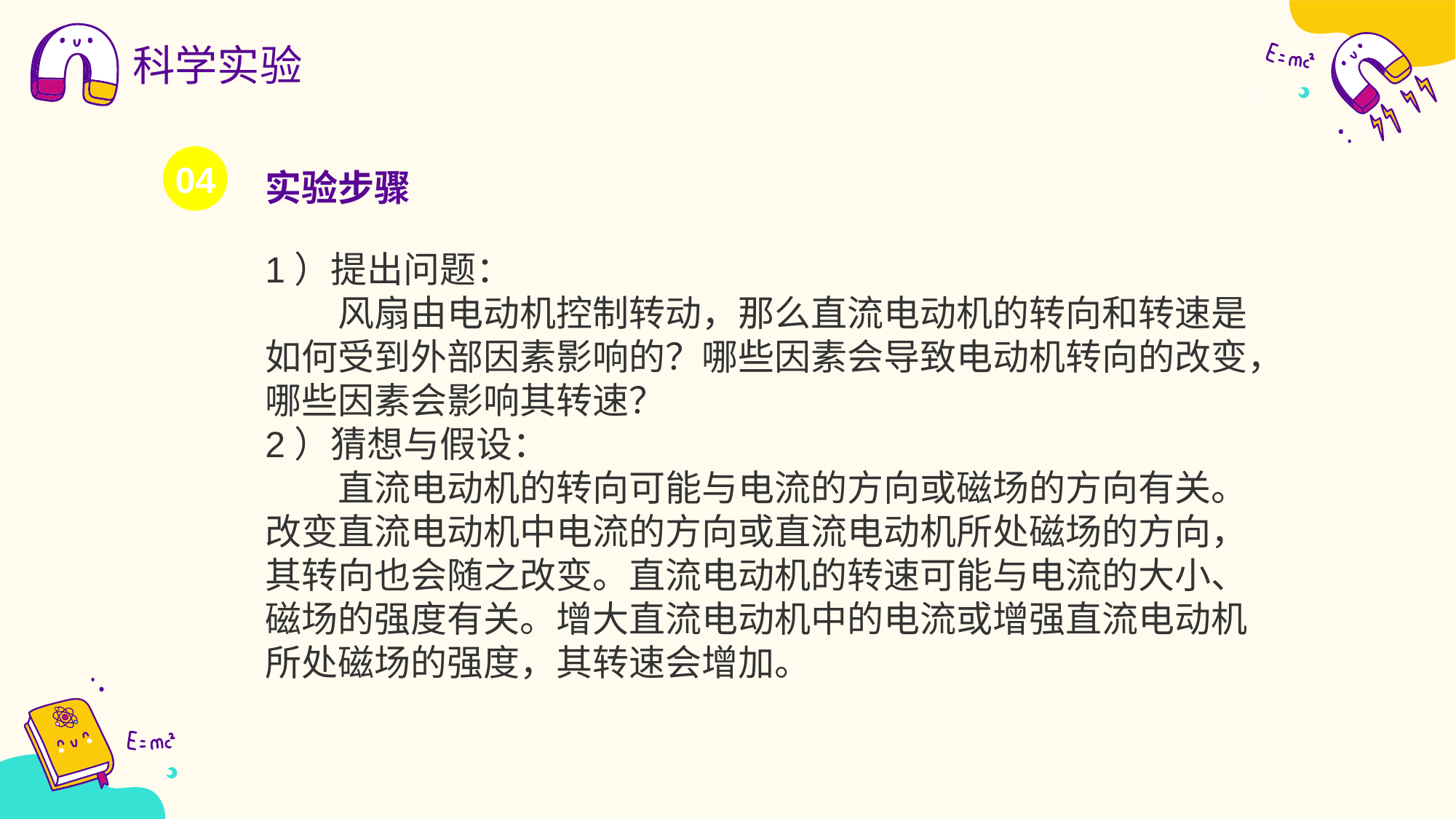

科学实验
实验步骤
04
1）提出问题：
风扇由电动机控制转动，那么直流电动机的转向和转速是如何受到外部因素影响的？哪些因素会导致电动机转向的改变，哪些因素会影响其转速？
2）猜想与假设：
直流电动机的转向可能与电流的方向或磁场的方向有关。改变直流电动机中电流的方向或直流电动机所处磁场的方向，其转向也会随之改变。直流电动机的转速可能与电流的大小、磁场的强度有关。增大直流电动机中的电流或增强直流电动机所处磁场的强度，其转速会增加。